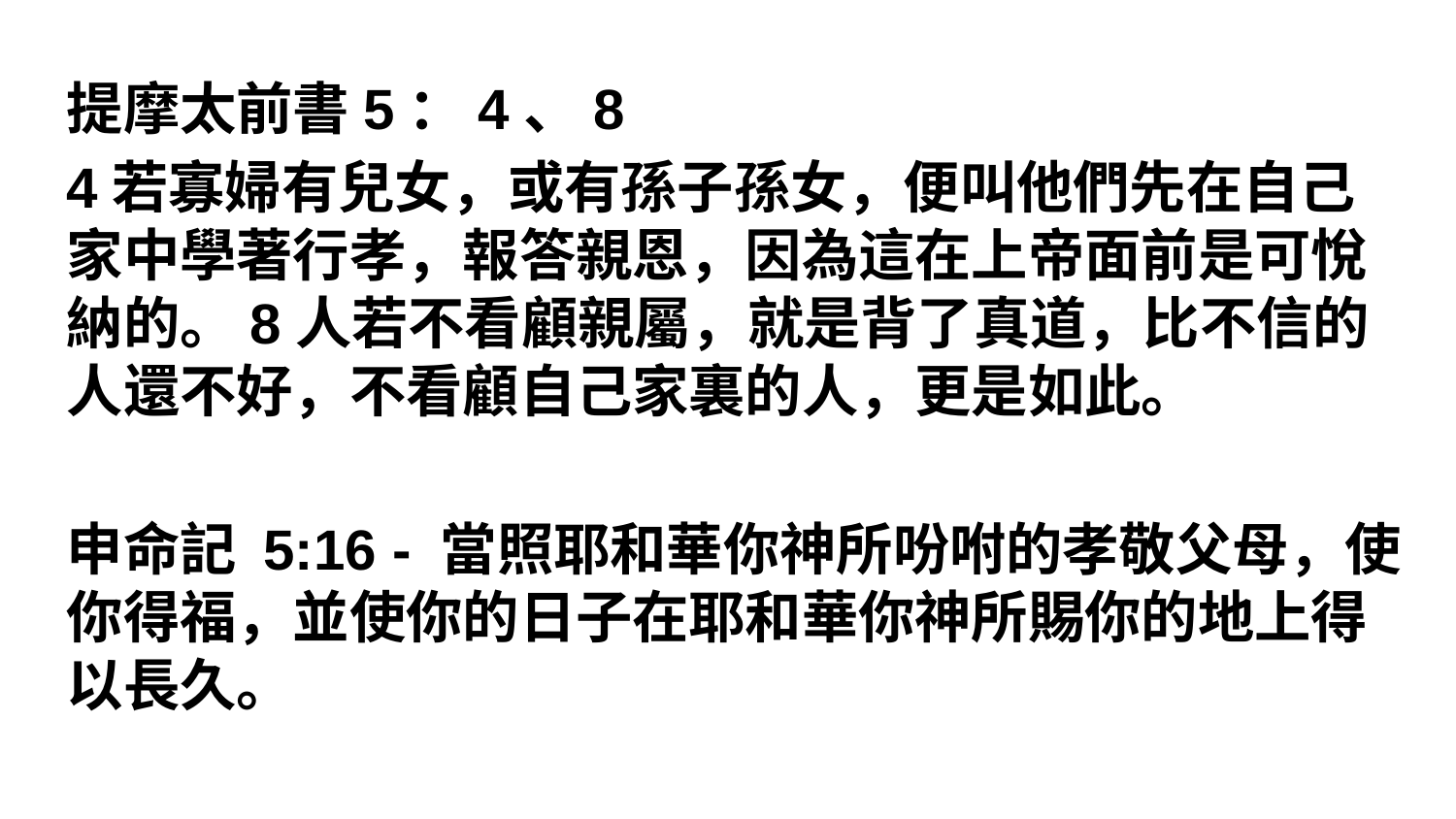

#
提摩太前書5：4、8
4若寡婦有兒女，或有孫子孫女，便叫他們先在自己家中學著行孝，報答親恩，因為這在上帝面前是可悅納的。8人若不看顧親屬，就是背了真道，比不信的人還不好，不看顧自己家裏的人，更是如此。

申命記 5:16 - 當照耶和華你神所吩咐的孝敬父母，使你得福，並使你的日子在耶和華你神所賜你的地上得以長久。